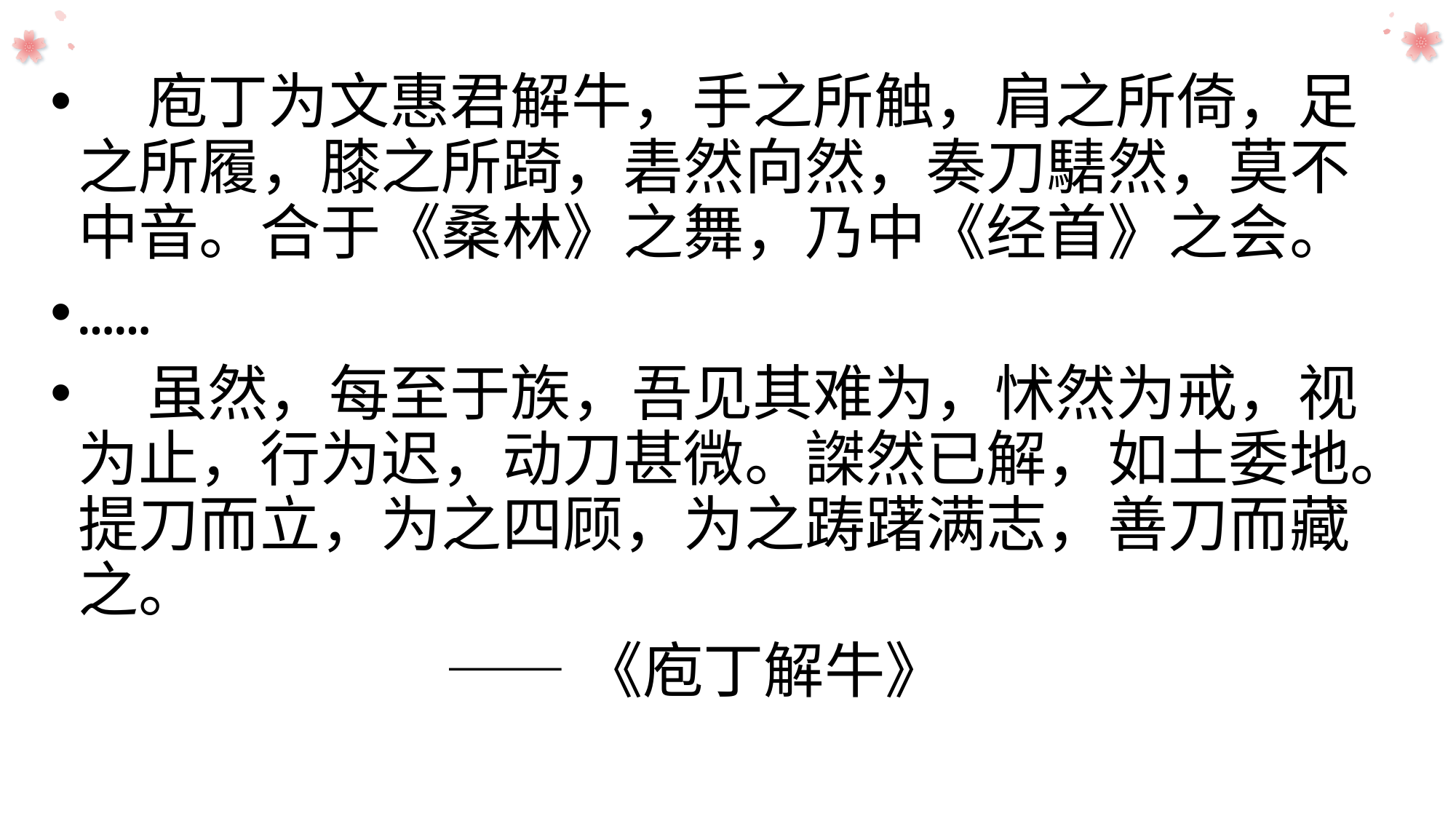

庖丁为文惠君解牛，手之所触，肩之所倚，足之所履，膝之所踦，砉然向然，奏刀騞然，莫不中音。合于《桑林》之舞，乃中《经首》之会。
……
    虽然，每至于族，吾见其难为，怵然为戒，视为止，行为迟，动刀甚微。謋然已解，如土委地。提刀而立，为之四顾，为之踌躇满志，善刀而藏之。
                             ——《庖丁解牛》